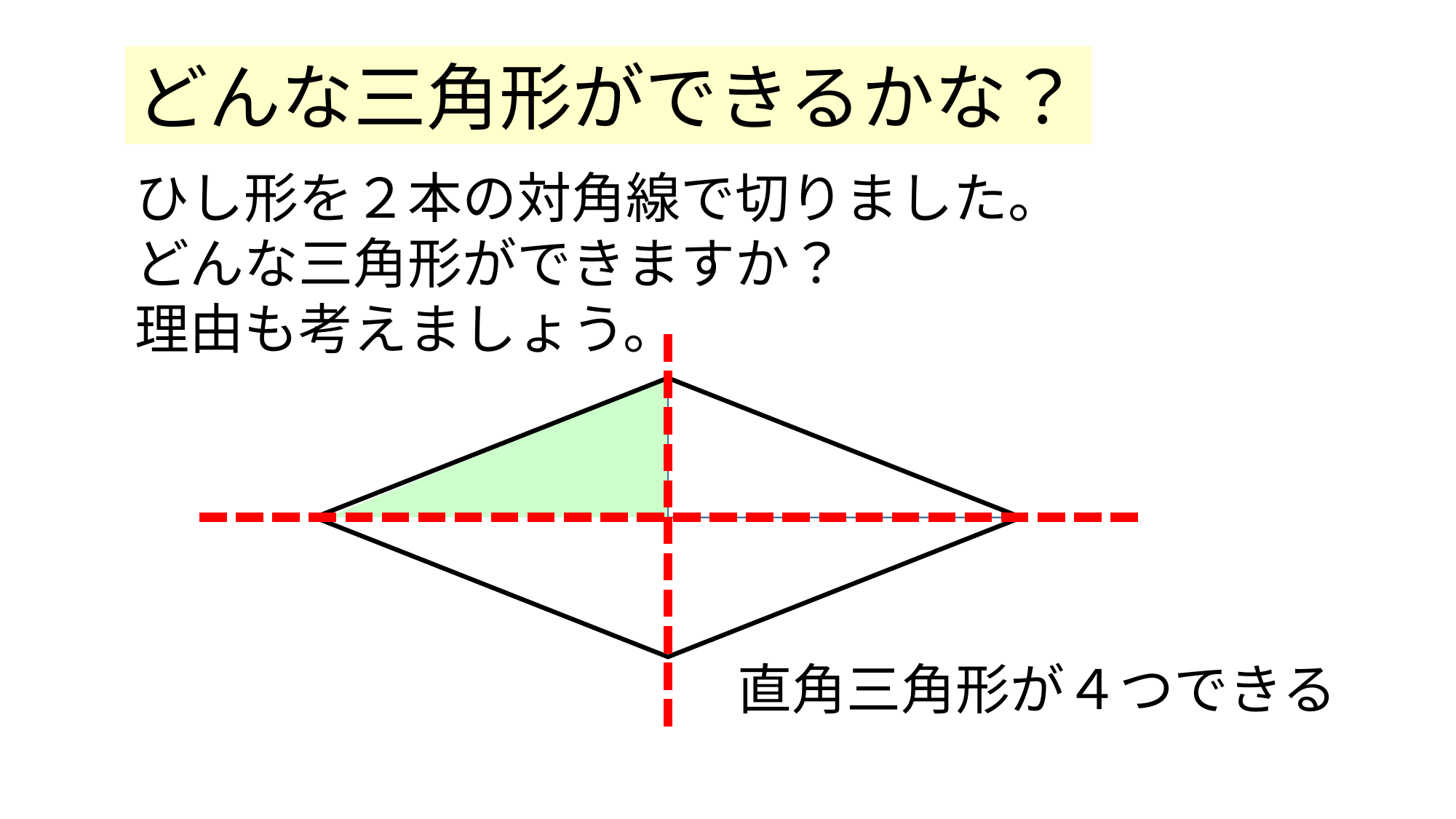

どんな三角形ができるかな？
ひし形を２本の対角線で切りました。
どんな三角形ができますか？
理由も考えましょう。

直角三角形が４つできる